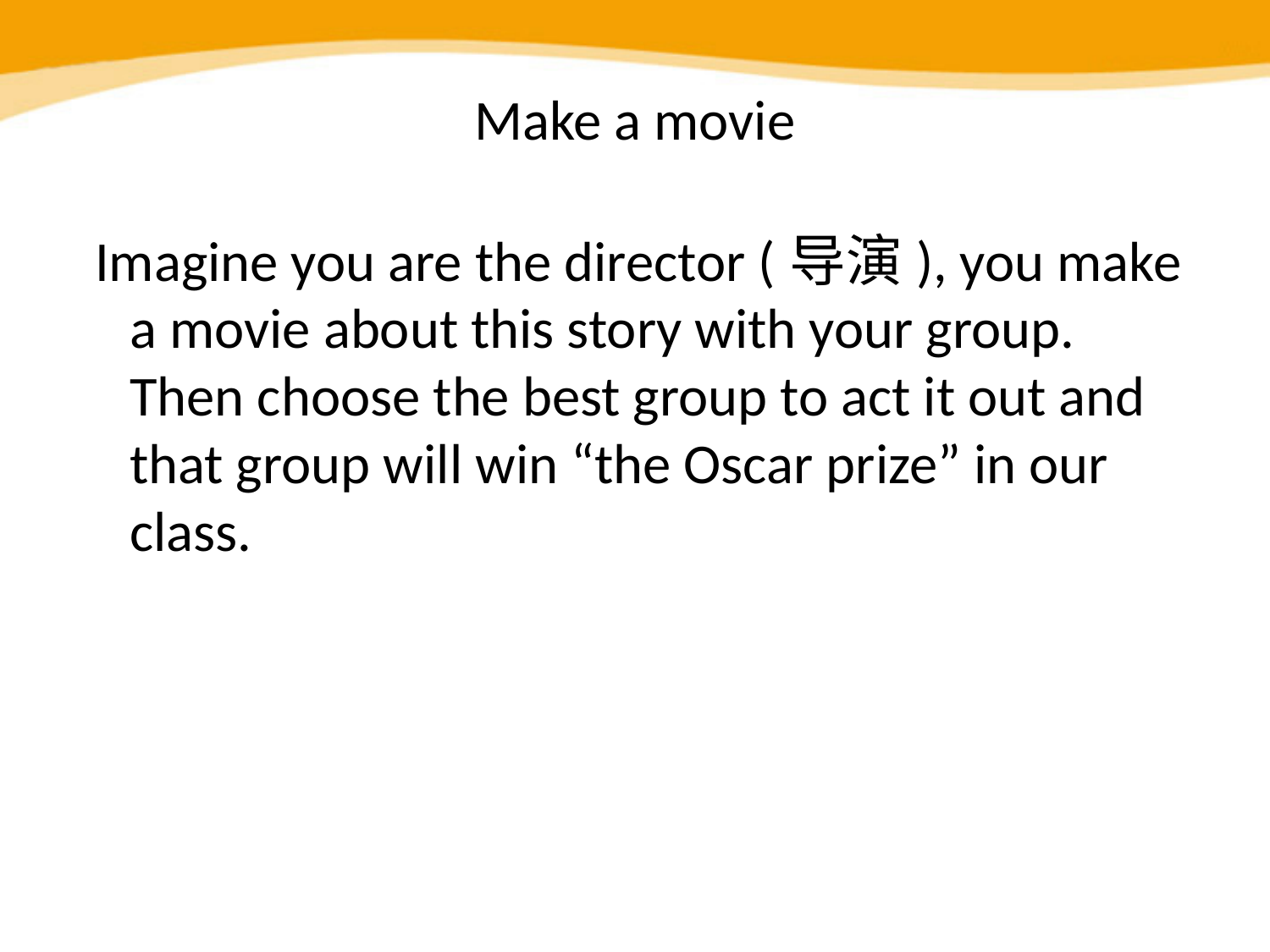

Make a movie
 Imagine you are the director (导演), you make a movie about this story with your group. Then choose the best group to act it out and that group will win “the Oscar prize” in our class.